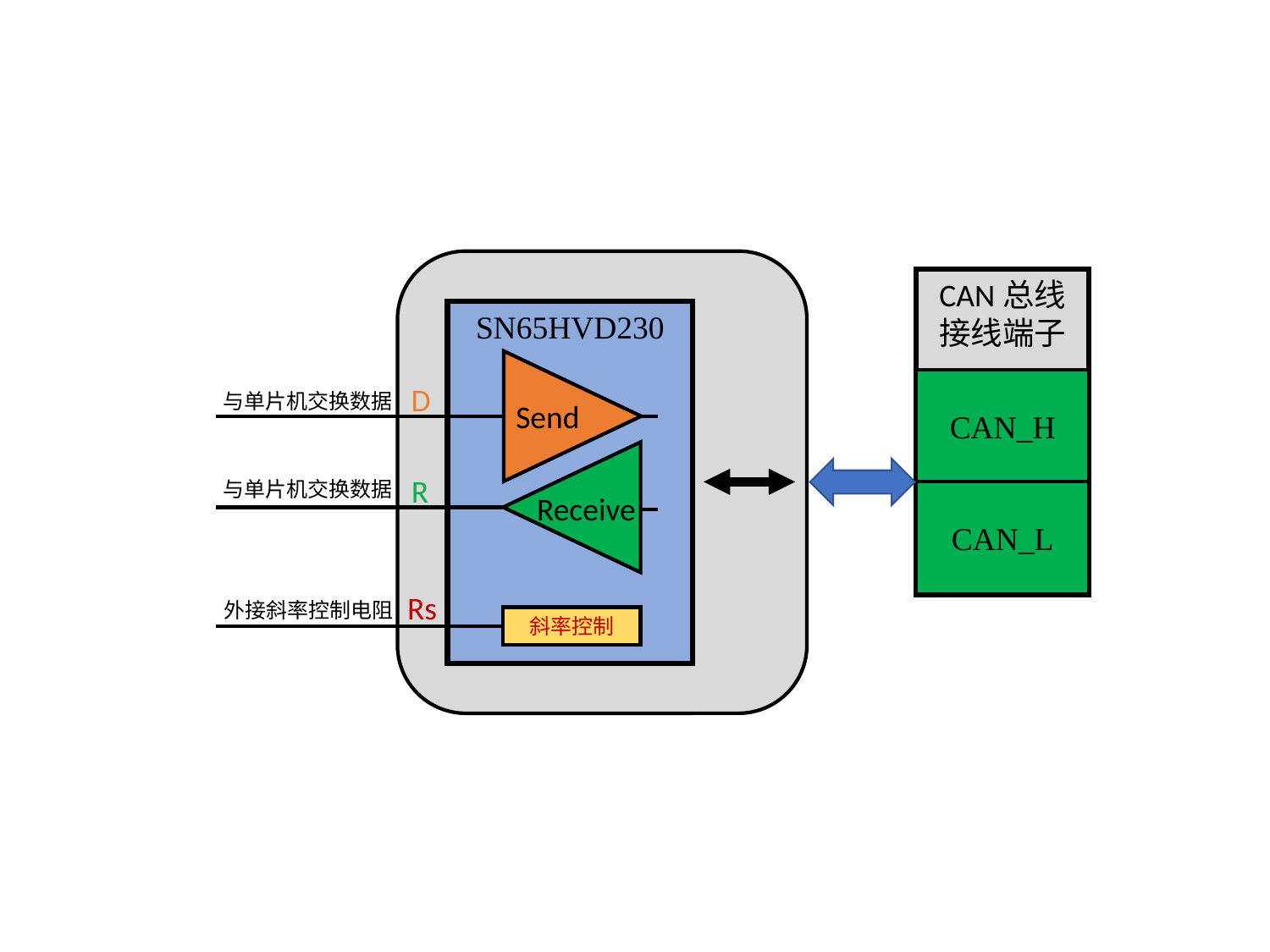

CAN总线
接线端子
SN65HVD230

CAN_H
D
与单片机交换数据
Send

R
与单片机交换数据
CAN_L
Receive
Rs
外接斜率控制电阻
斜率控制